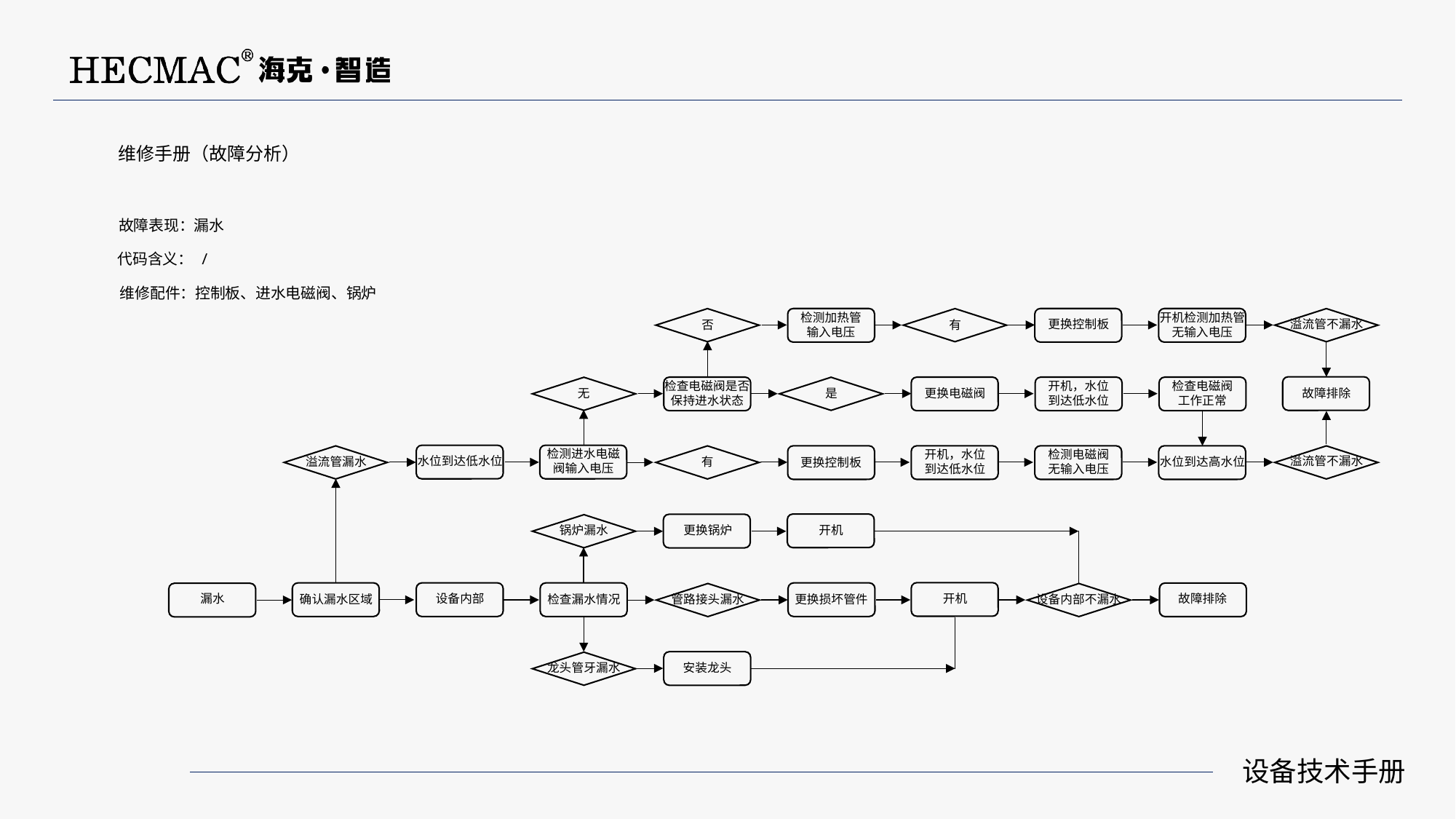

维修手册（故障分析）
故障表现：漏水
代码含义： /
维修配件：控制板、进水电磁阀、锅炉
检测加热管
输入电压
开机检测加热管
无输入电压

溢流管不漏水
更换控制板
有
否
开机，水位
到达低水位
检查电磁阀
工作正常
检查电磁阀是否
保持进水状态

更换电磁阀
故障排除
无
是
检测进水电磁
阀输入电压
开机，水位
到达低水位
检测电磁阀
无输入电压

水位到达低水位
溢流管不漏水
水位到达高水位
溢流管漏水
有
更换控制板

更换锅炉
锅炉漏水
开机

漏水
设备内部
开机
故障排除
管路接头漏水
确认漏水区域
检查漏水情况
更换损坏管件
设备内部不漏水

龙头管牙漏水
安装龙头